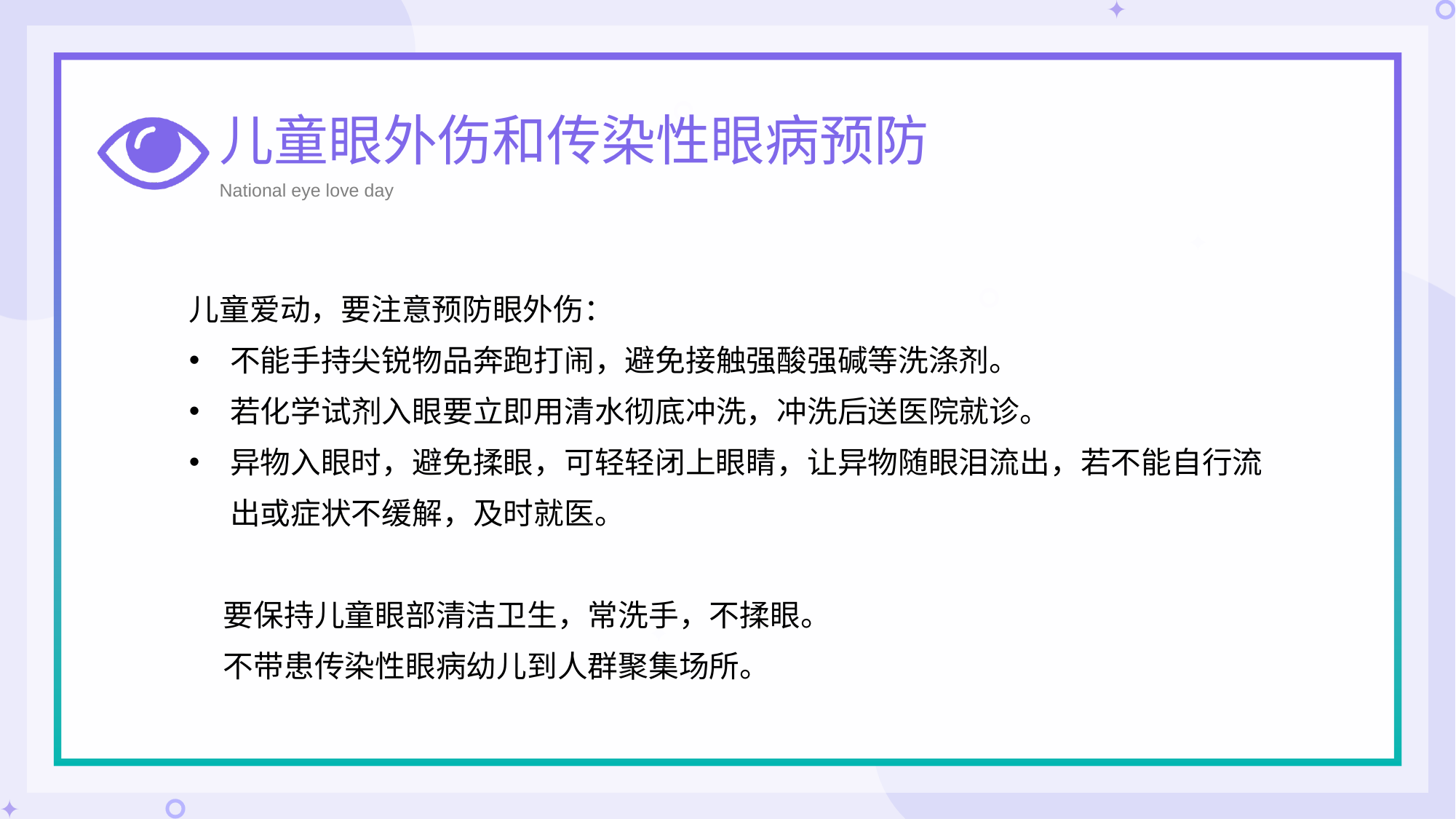

儿童眼外伤和传染性眼病预防
National eye love day
儿童爱动，要注意预防眼外伤：
不能手持尖锐物品奔跑打闹，避免接触强酸强碱等洗涤剂。
若化学试剂入眼要立即用清水彻底冲洗，冲洗后送医院就诊。
异物入眼时，避免揉眼，可轻轻闭上眼睛，让异物随眼泪流出，若不能自行流出或症状不缓解，及时就医。

    要保持儿童眼部清洁卫生，常洗手，不揉眼。
    不带患传染性眼病幼儿到人群聚集场所。